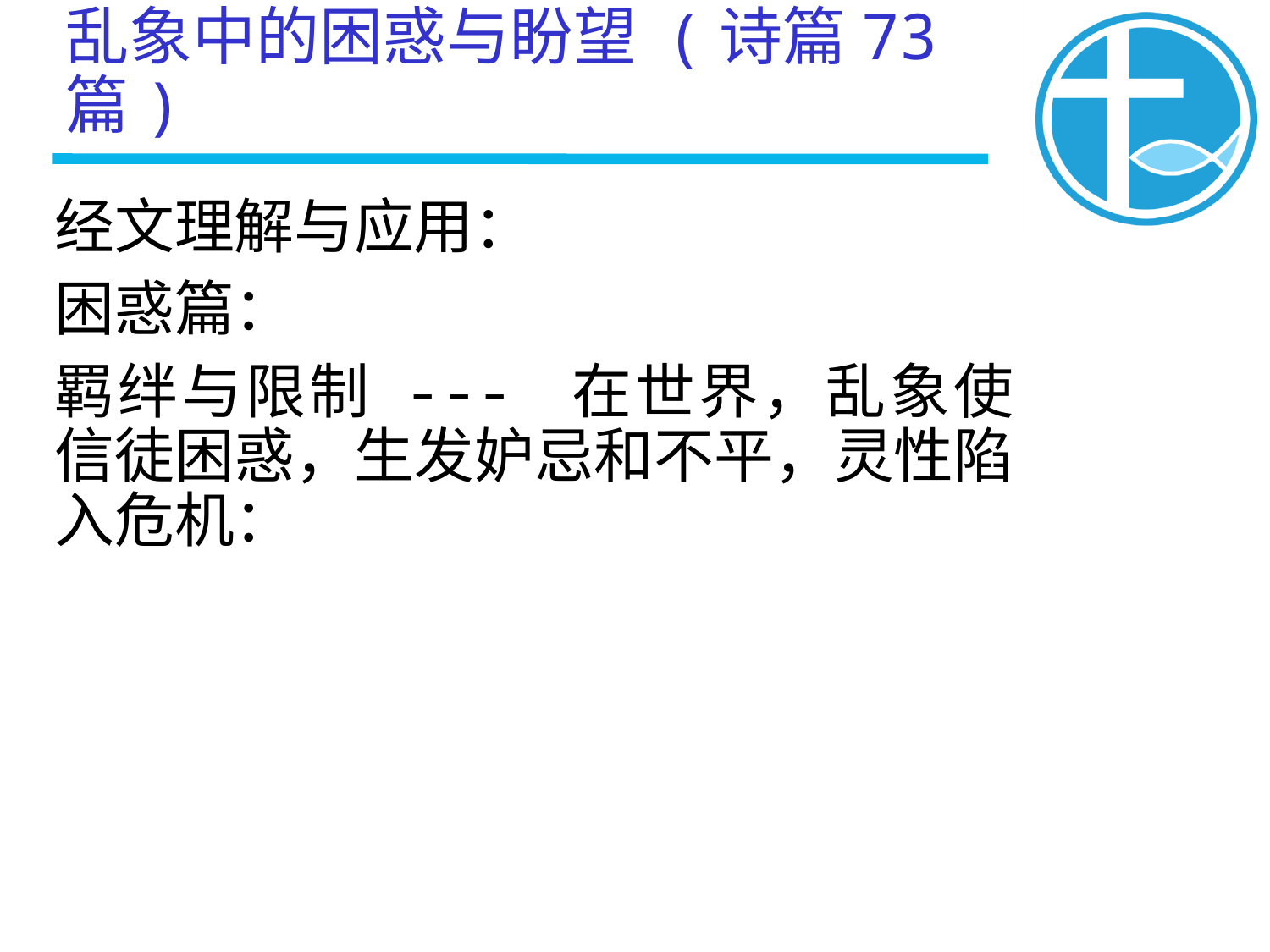

乱象中的困惑与盼望 (诗篇73篇)
经文理解与应用：
困惑篇：
羁绊与限制 --- 在世界，乱象使信徒困惑，生发妒忌和不平，灵性陷入危机：